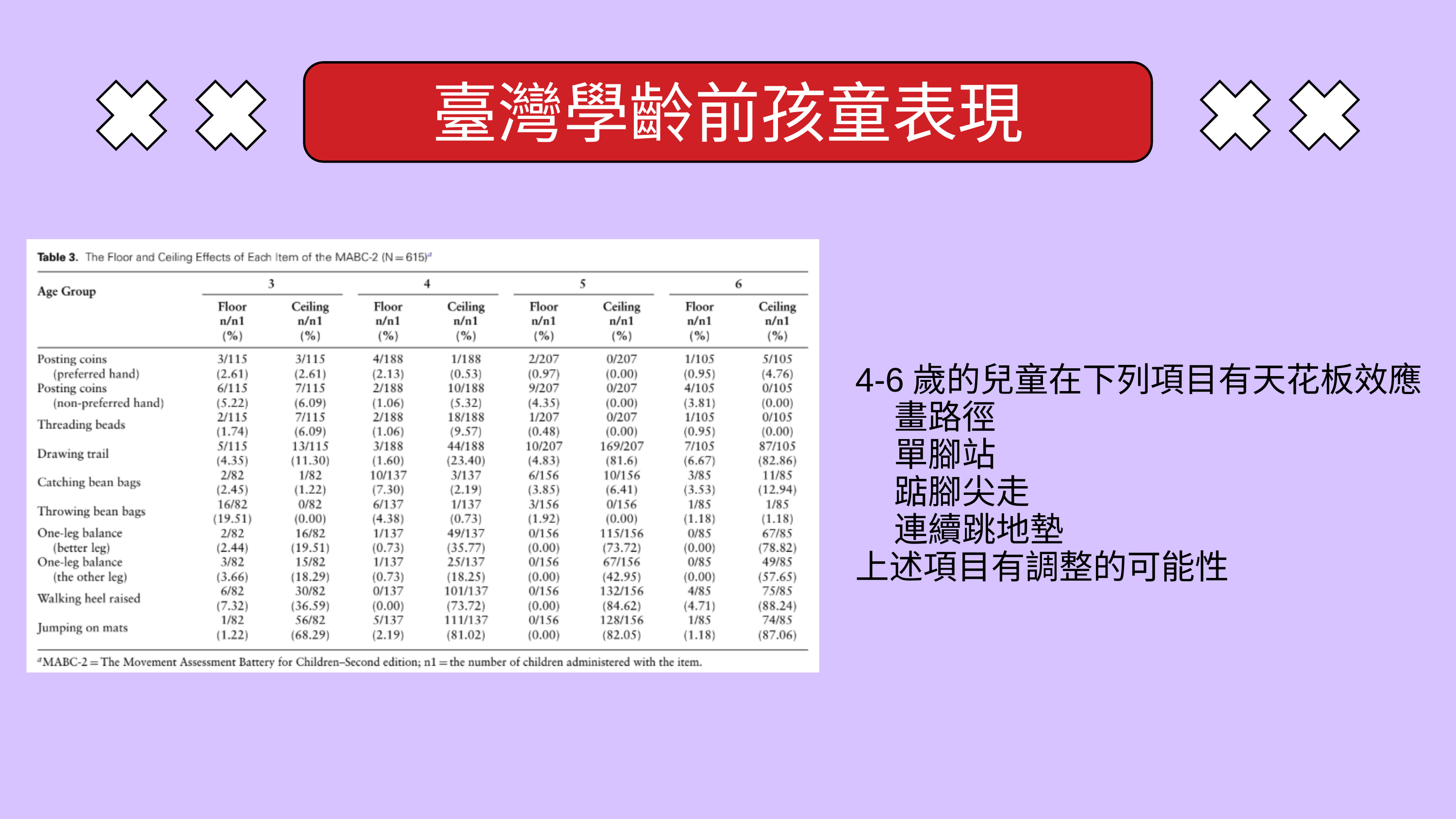

臺灣學齡前孩童表現

4-6歲的兒童在下列項目有天花板效應
    畫路徑
    單腳站
    踮腳尖走
    連續跳地墊
上述項目有調整的可能性